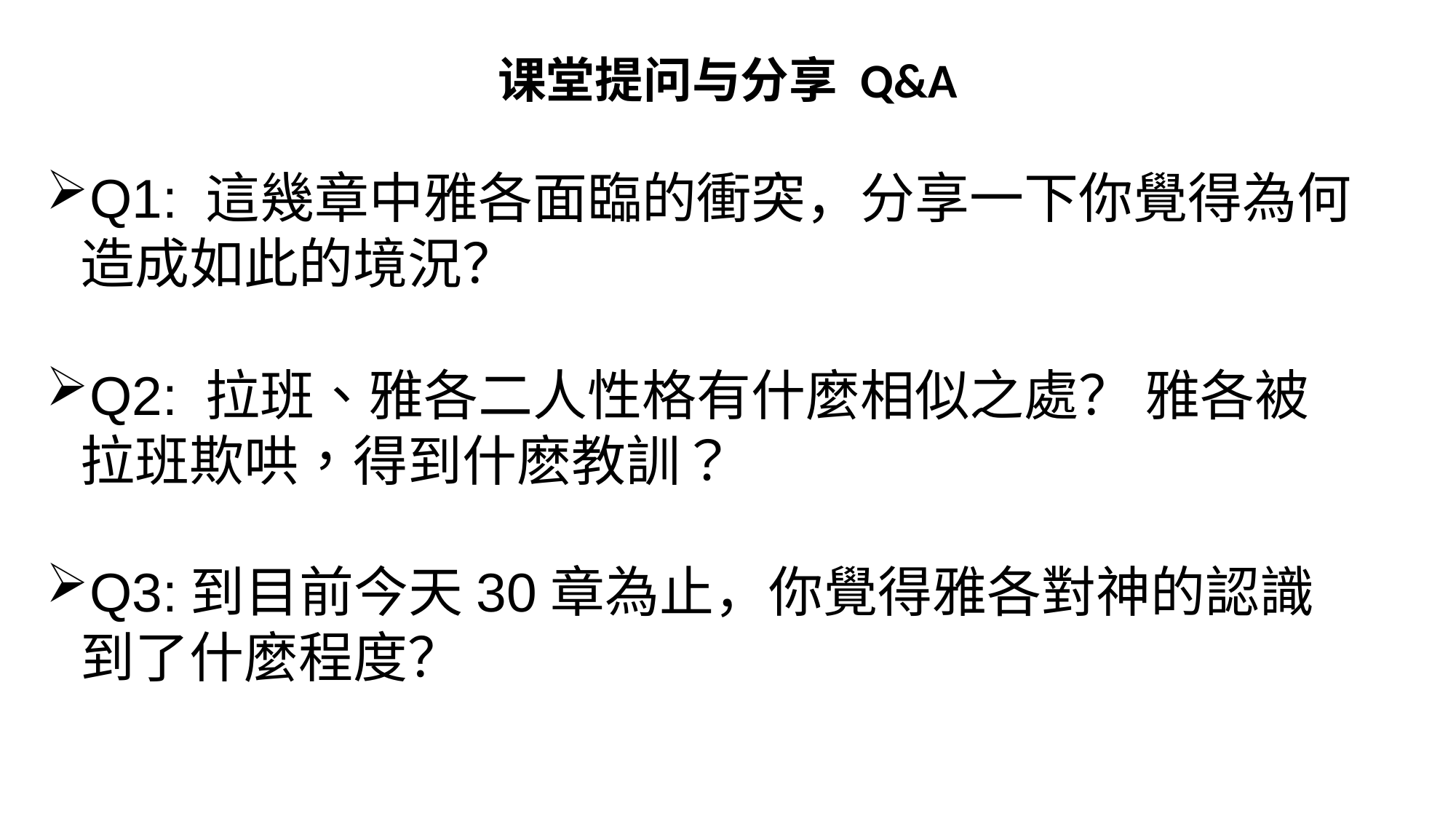

课堂提问与分享 Q&A

Q1: 這幾章中雅各面臨的衝突，分享一下你覺得為何造成如此的境況？

Q2: 拉班、雅各二人性格有什麼相似之處？ 雅各被拉班欺哄，得到什麽教訓？

Q3:到目前今天30章為止，你覺得雅各對神的認識到了什麼程度？